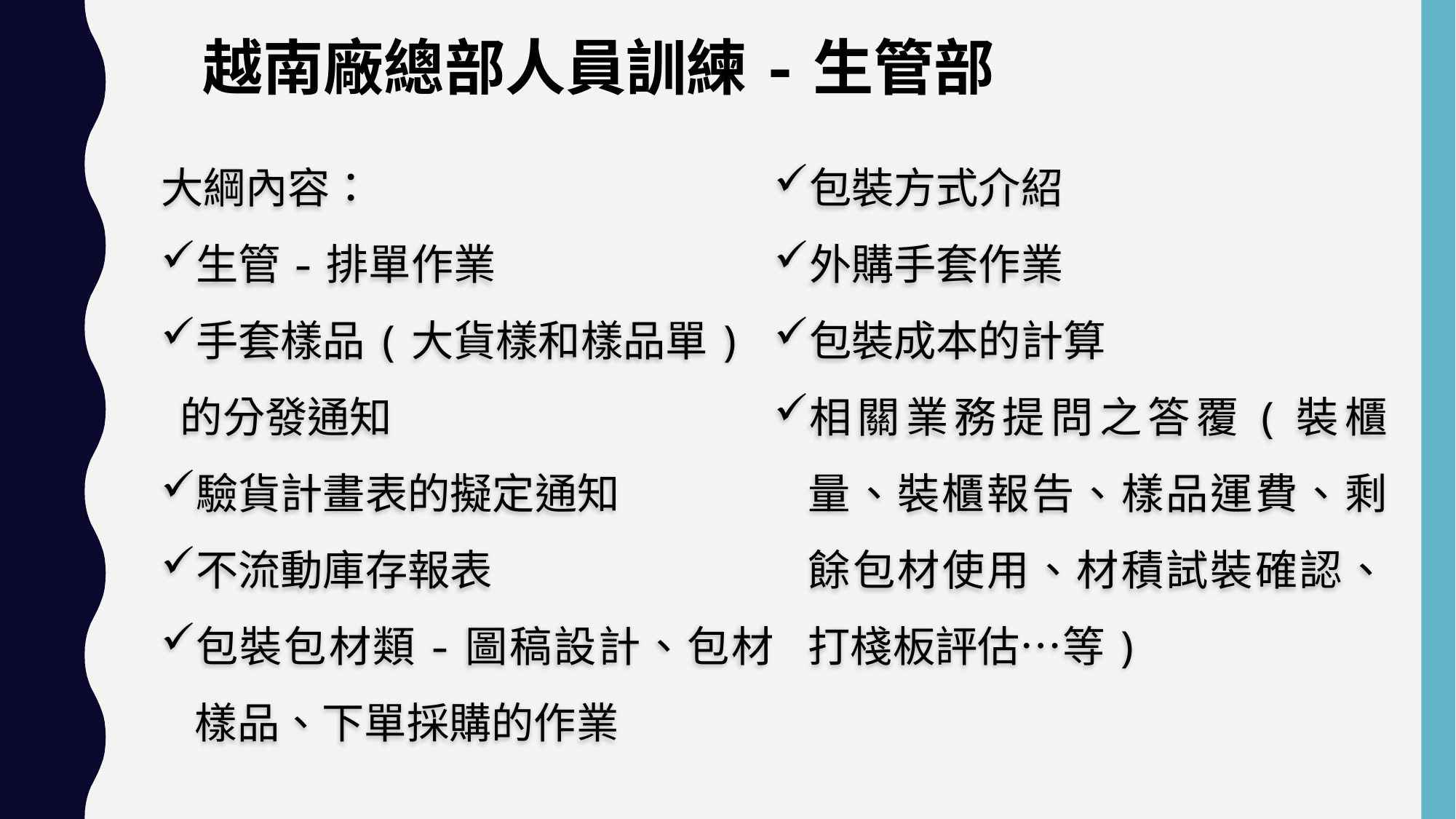

越南廠總部人員訓練-生管部

大綱內容：
生管-排單作業
手套樣品(大貨樣和樣品單)
 的分發通知
驗貨計畫表的擬定通知
不流動庫存報表
包裝包材類-圖稿設計、包材樣品、下單採購的作業
包裝方式介紹
外購手套作業
包裝成本的計算
相關業務提問之答覆(裝櫃量、裝櫃報告、樣品運費、剩餘包材使用、材積試裝確認、打棧板評估…等)